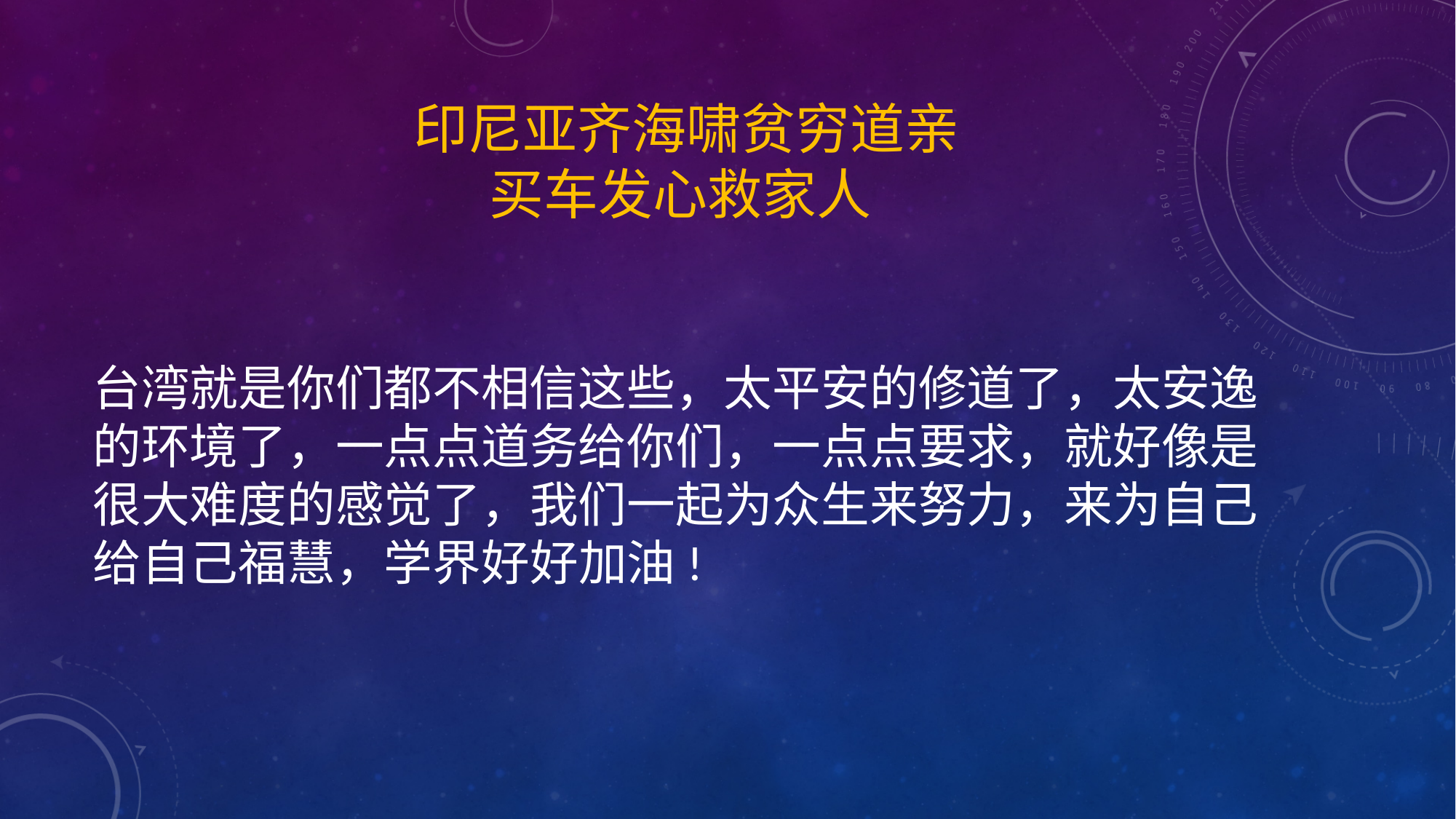

# 印尼亚齐海啸贫穷道亲 买车发心救家人
台湾就是你们都不相信这些，太平安的修道了，太安逸的环境了，一点点道务给你们，一点点要求，就好像是很大难度的感觉了，我们一起为众生来努力，来为自己给自己福慧，学界好好加油!